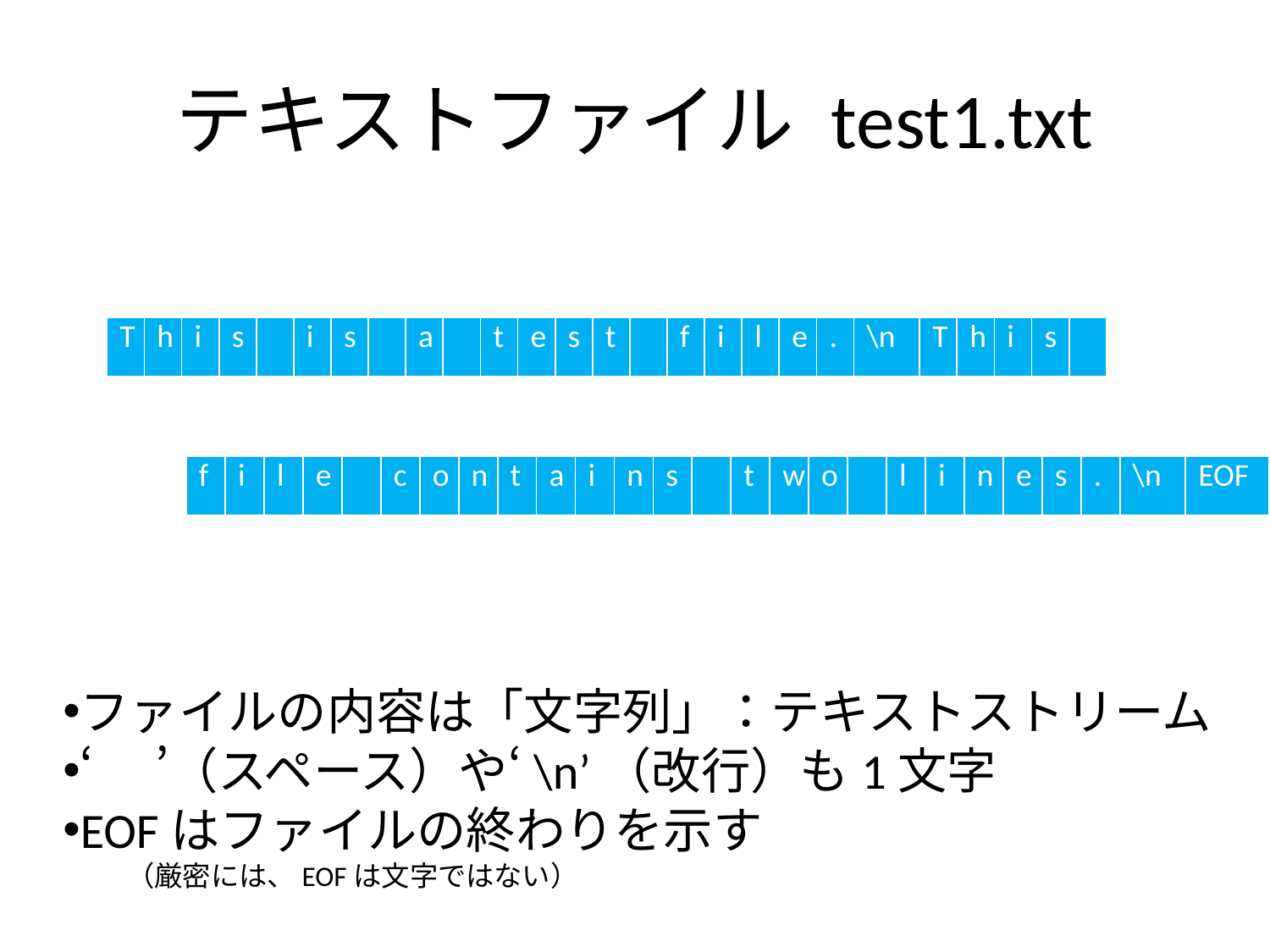

# テキストファイル test1.txt
| T | h | i | s |  | i | s |  | a |  | t | e | s | t |  | f | i | l | e | . | \n | T | h | i | s |  |
| --- | --- | --- | --- | --- | --- | --- | --- | --- | --- | --- | --- | --- | --- | --- | --- | --- | --- | --- | --- | --- | --- | --- | --- | --- | --- |
| f | i | l | e |  | c | o | n | t | a | i | n | s |  | t | w | o |  | l | i | n | e | s | . | \n | EOF |
| --- | --- | --- | --- | --- | --- | --- | --- | --- | --- | --- | --- | --- | --- | --- | --- | --- | --- | --- | --- | --- | --- | --- | --- | --- | --- |
ファイルの内容は「文字列」：テキストストリーム
‘　’（スペース）や‘\n’（改行）も1文字
EOFはファイルの終わりを示す
（厳密には、EOFは文字ではない）